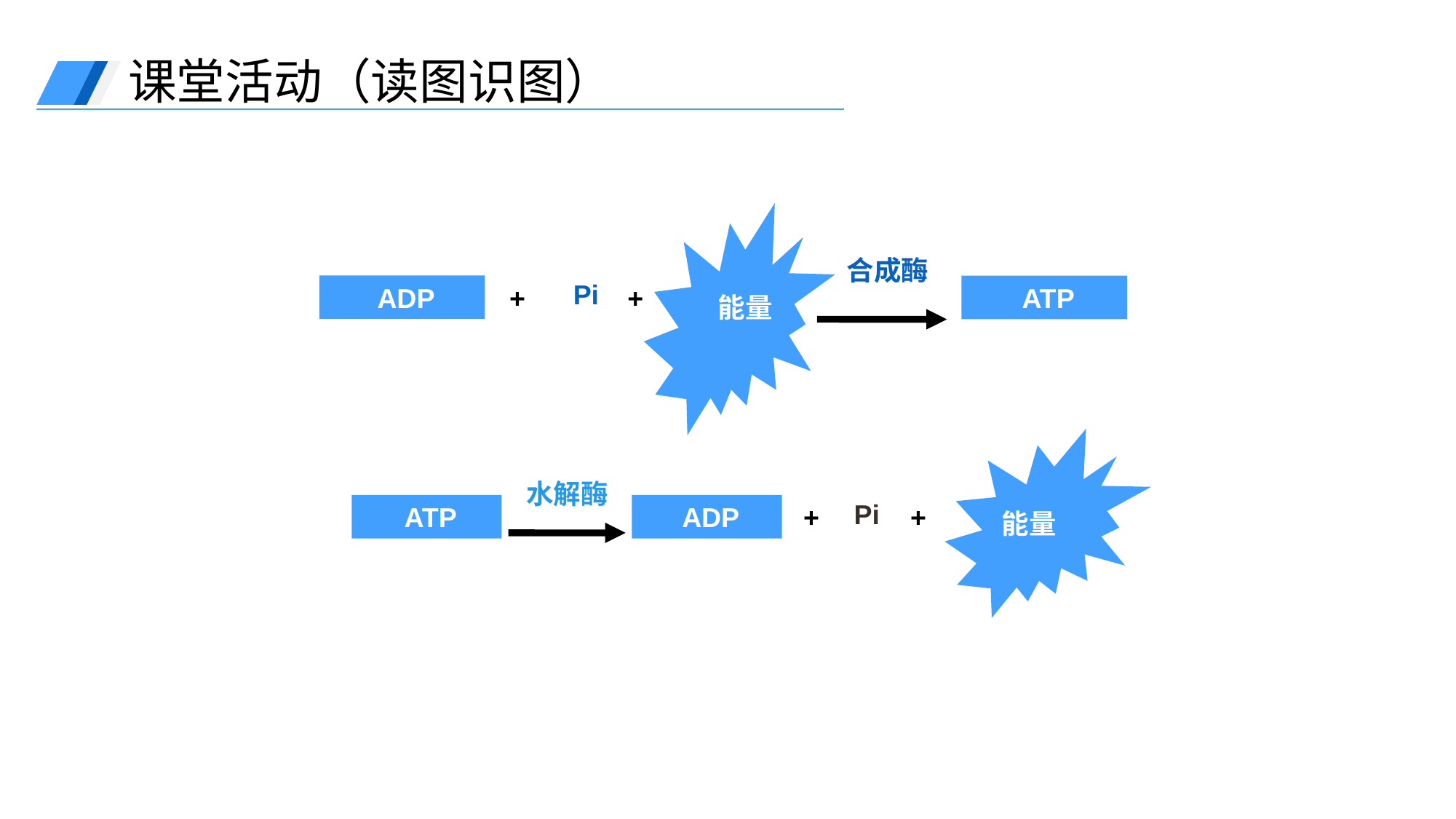

课堂活动（读图识图）

能量
Pi
 ADP
+
+
 ATP

合成酶

能量
水解酶
Pi
+
 ATP
 ADP
+